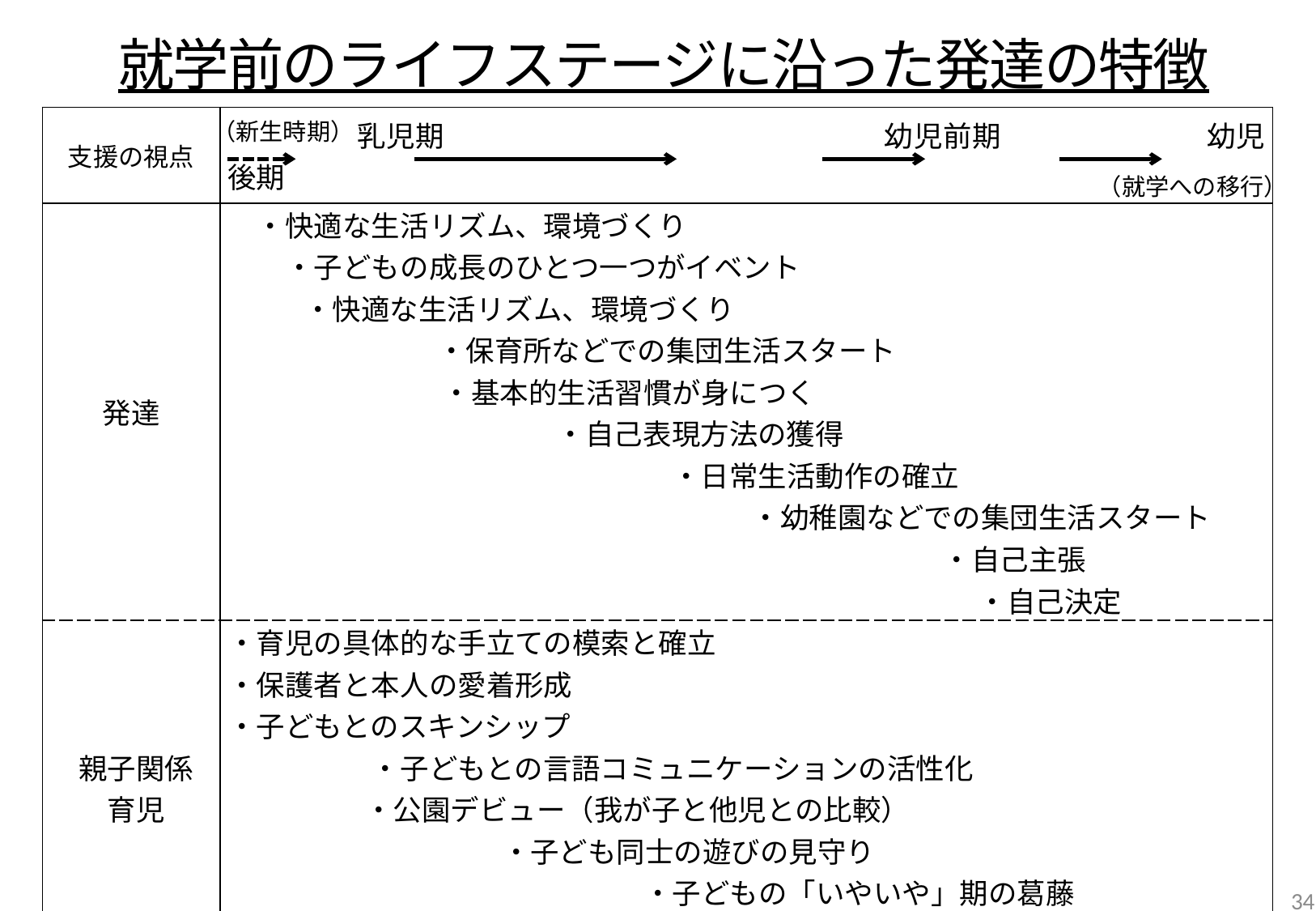

就学前のライフステージに沿った発達の特徴
| 支援の視点 | 乳児期　　　　　　　　　　　　　　　幼児前期　　　　　　　幼児後期 |
| --- | --- |
| 発達 | ・快適な生活リズム、環境づくり 　　・子どもの成長のひとつ一つがイベント ・快適な生活リズム、環境づくり 　　・保育所などでの集団生活スタート ・基本的生活習慣が身につく 　　　・自己表現方法の獲得 ・日常生活動作の確立 ・幼稚園などでの集団生活スタート ・自己主張 ・自己決定 |
| 親子関係 　　育児 | ・育児の具体的な手立ての模索と確立 ・保護者と本人の愛着形成 ・子どもとのスキンシップ 　　　　　・子どもとの言語コミュニケーションの活性化 ・公園デビュー（我が子と他児との比較） ・子ども同士の遊びの見守り ・子どもの「いやいや」期の葛藤 　　　　　　・親子分離時間の受入れ |
（新生時期）
（就学への移行）
34